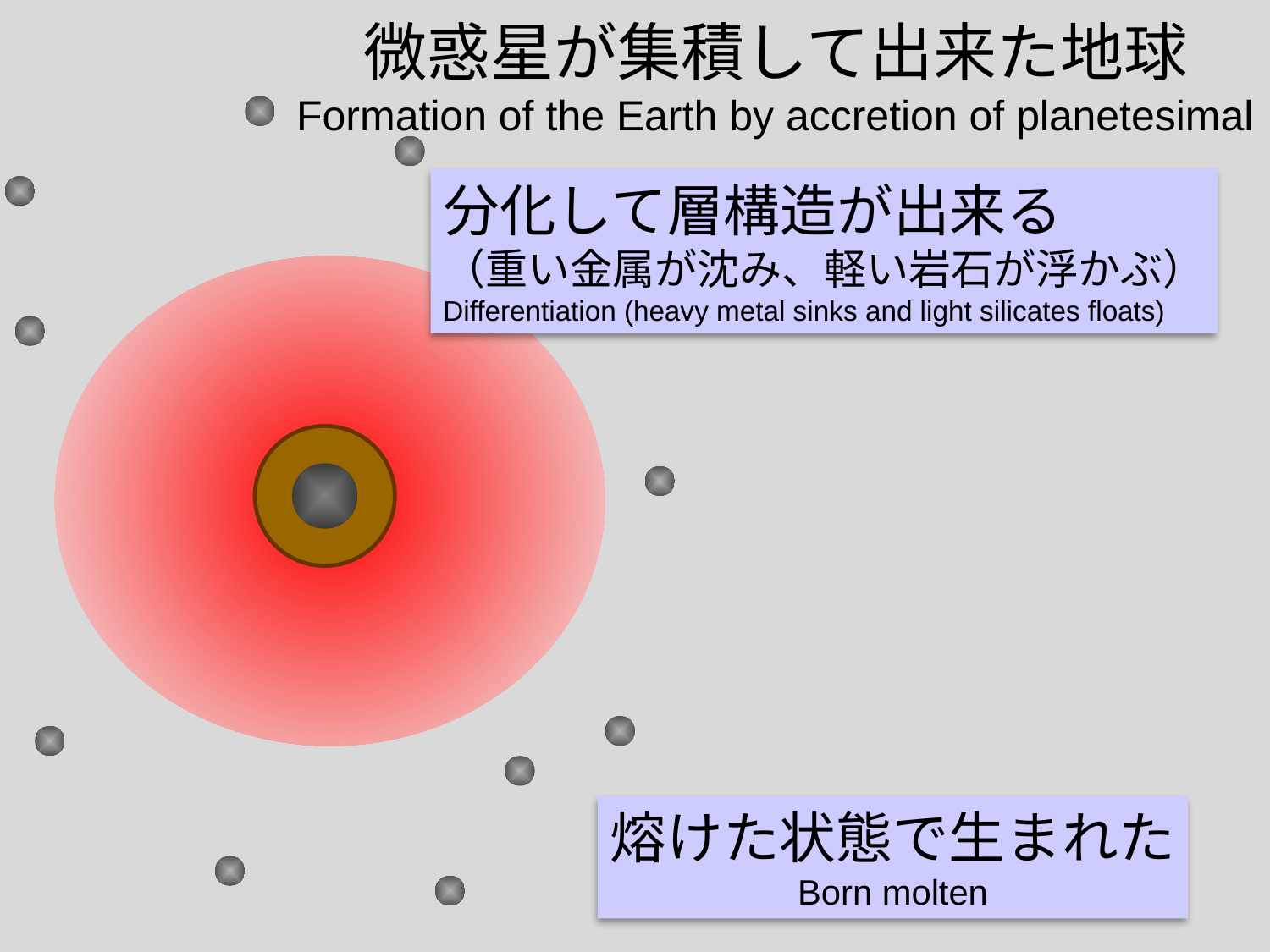

# 微惑星が集積して出来た地球 Formation of the Earth by accretion of planetesimal

分化して層構造が出来る
（重い金属が沈み、軽い岩石が浮かぶ）
Differentiation (heavy metal sinks and light silicates floats)

熔けた状態で生まれた
Born molten